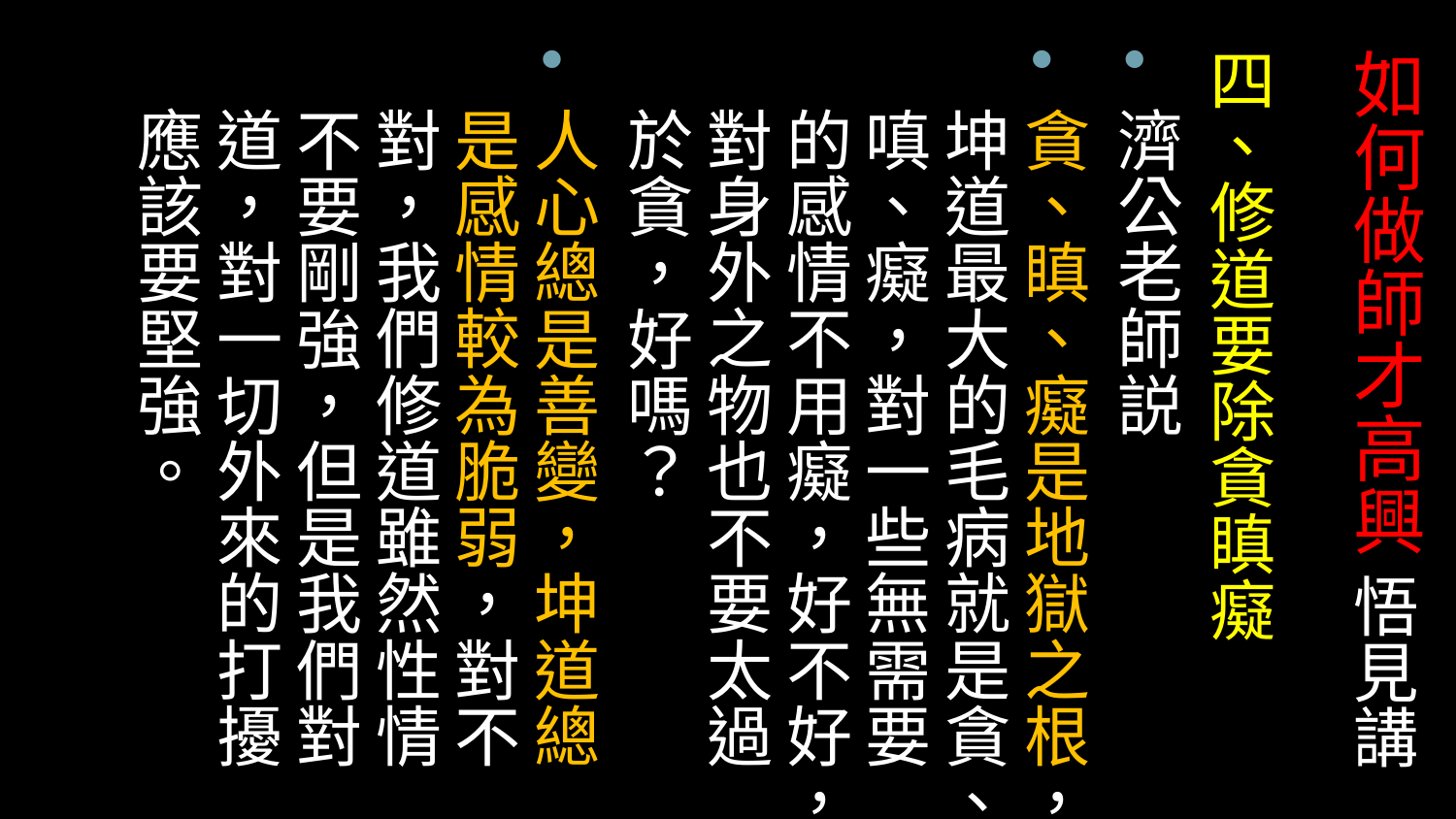

# 如何做師才高興 悟見講
四、修道要除貪瞋癡
濟公老師説
貪、瞋、癡是地獄之根，坤道最大的毛病就是貪、嗔、癡，對一些無需要的感情不用癡，好不好，對身外之物也不要太過於貪，好嗎？
人心總是善變，坤道總是感情較為脆弱，對不對，我們修道雖然性情不要剛強，但是我們對道，對一切外來的打擾應該要堅強。